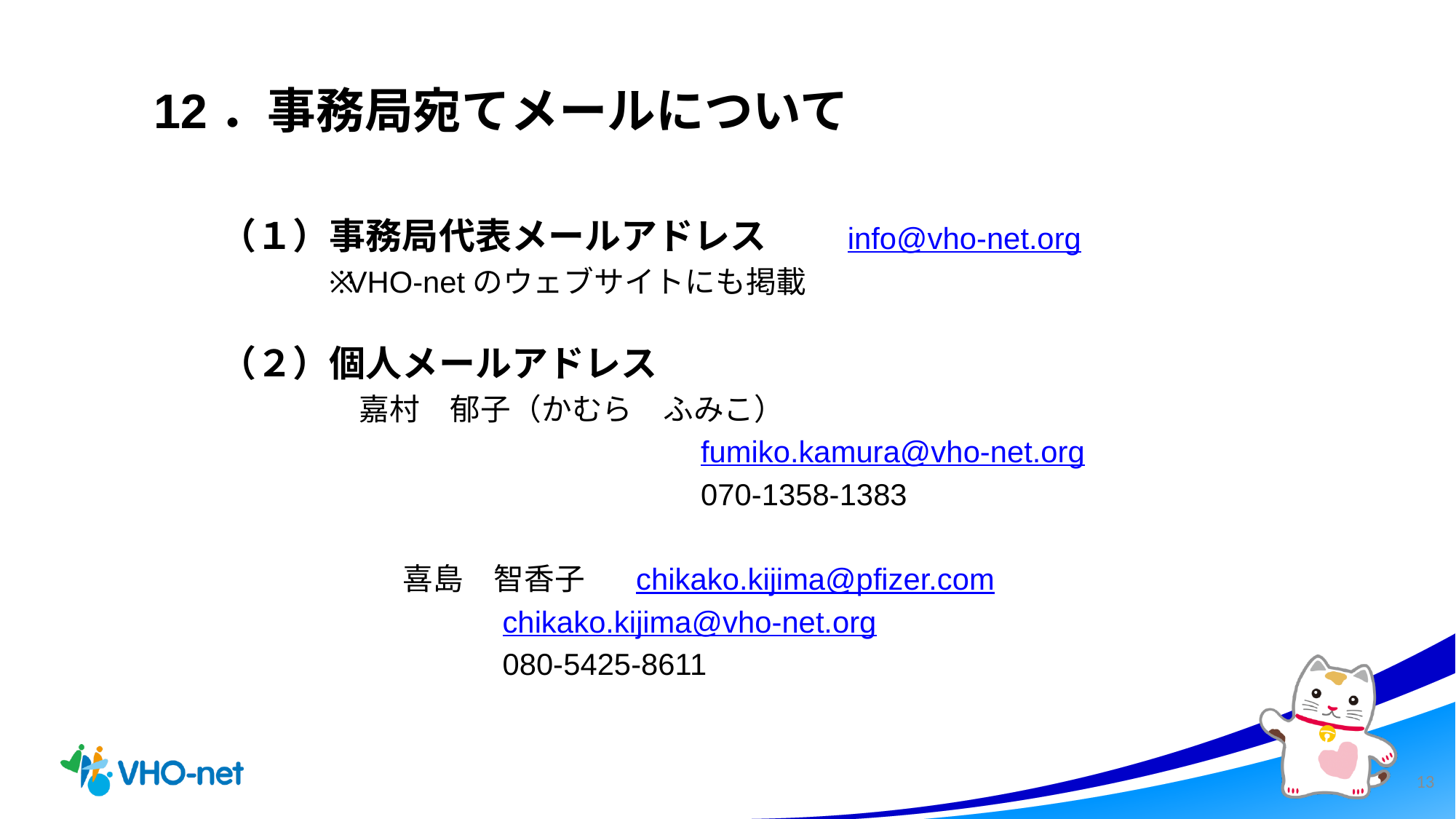

12．事務局宛てメールについて
（１）事務局代表メールアドレス　　info@vho-net.org
             ※VHO-netのウェブサイトにも掲載

（２）個人メールアドレス
　　　嘉村　郁子（かむら　ふみこ）
　　　　　　　　　　　　　　fumiko.kamura@vho-net.org
　　　　　　　　　　　　　　070-1358-1383

　　　　　　喜島　智香子　  chikako.kijima@pfizer.com
                            chikako.kijima@vho-net.org
                            080-5425-8611

13